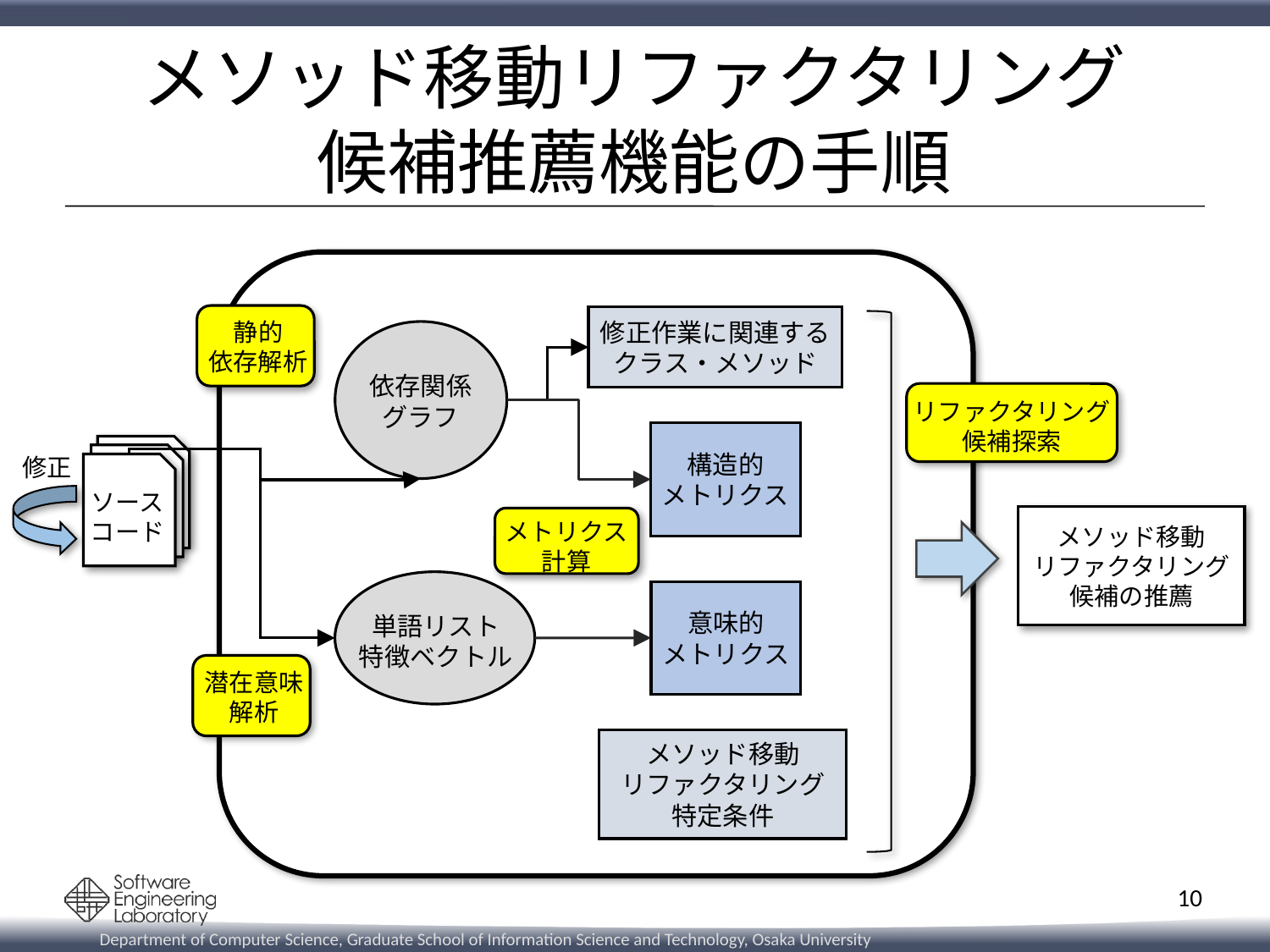

# メソッド移動リファクタリング 候補推薦機能の手順

修正作業に関連する
クラス・メソッド
静的
依存解析

依存関係
グラフ

リファクタリング
候補探索
構造的
メトリクス

修正

ソース
コード

メソッド移動
リファクタリング
候補の推薦

メトリクス
計算

意味的
メトリクス
単語リスト
特徴ベクトル

潜在意味解析
メソッド移動
リファクタリング
特定条件
10